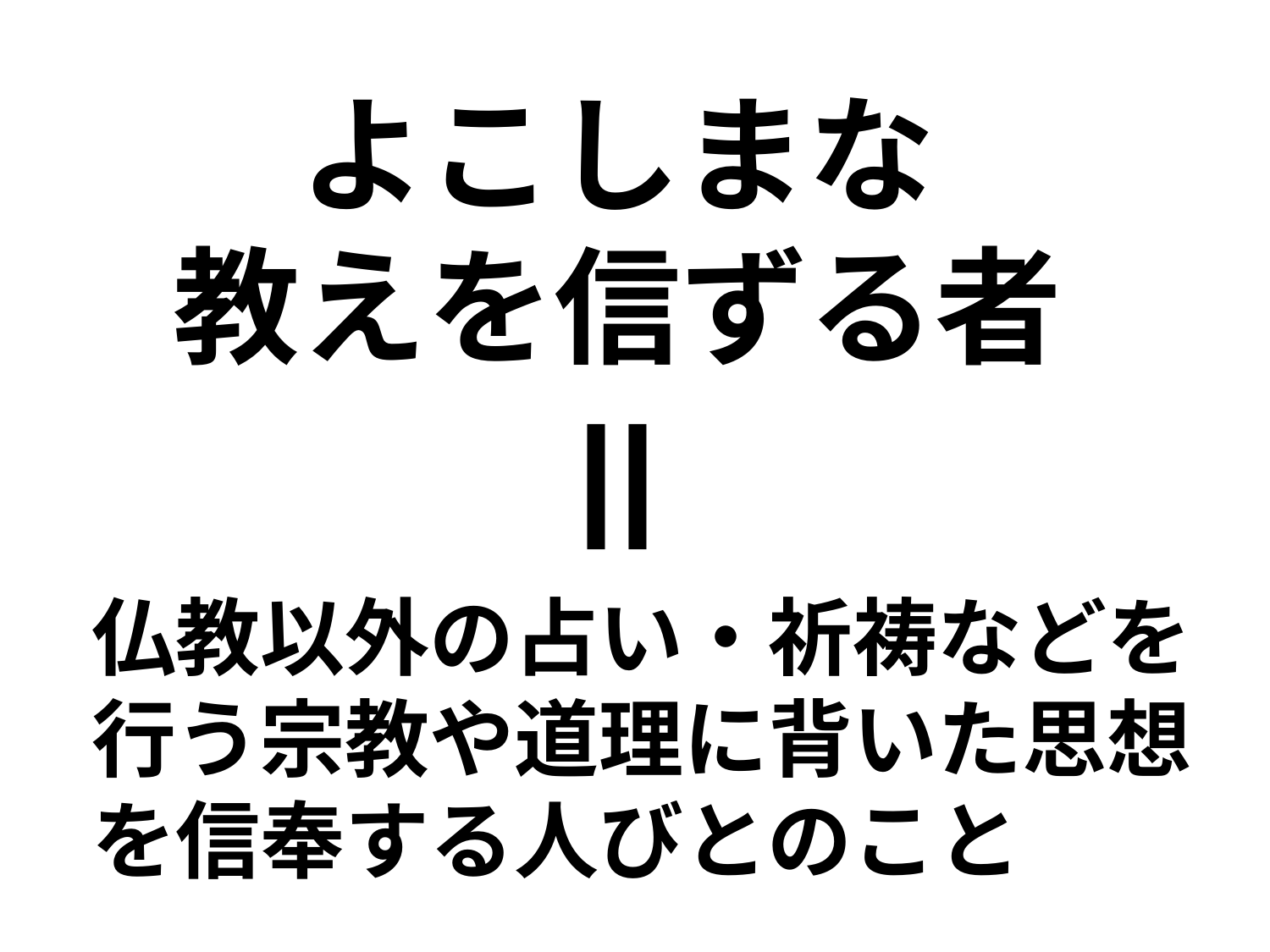

よこしまな
教えを信ずる者
＝
仏教以外の占い・祈祷などを行う宗教や道理に背いた思想を信奉する人びとのこと